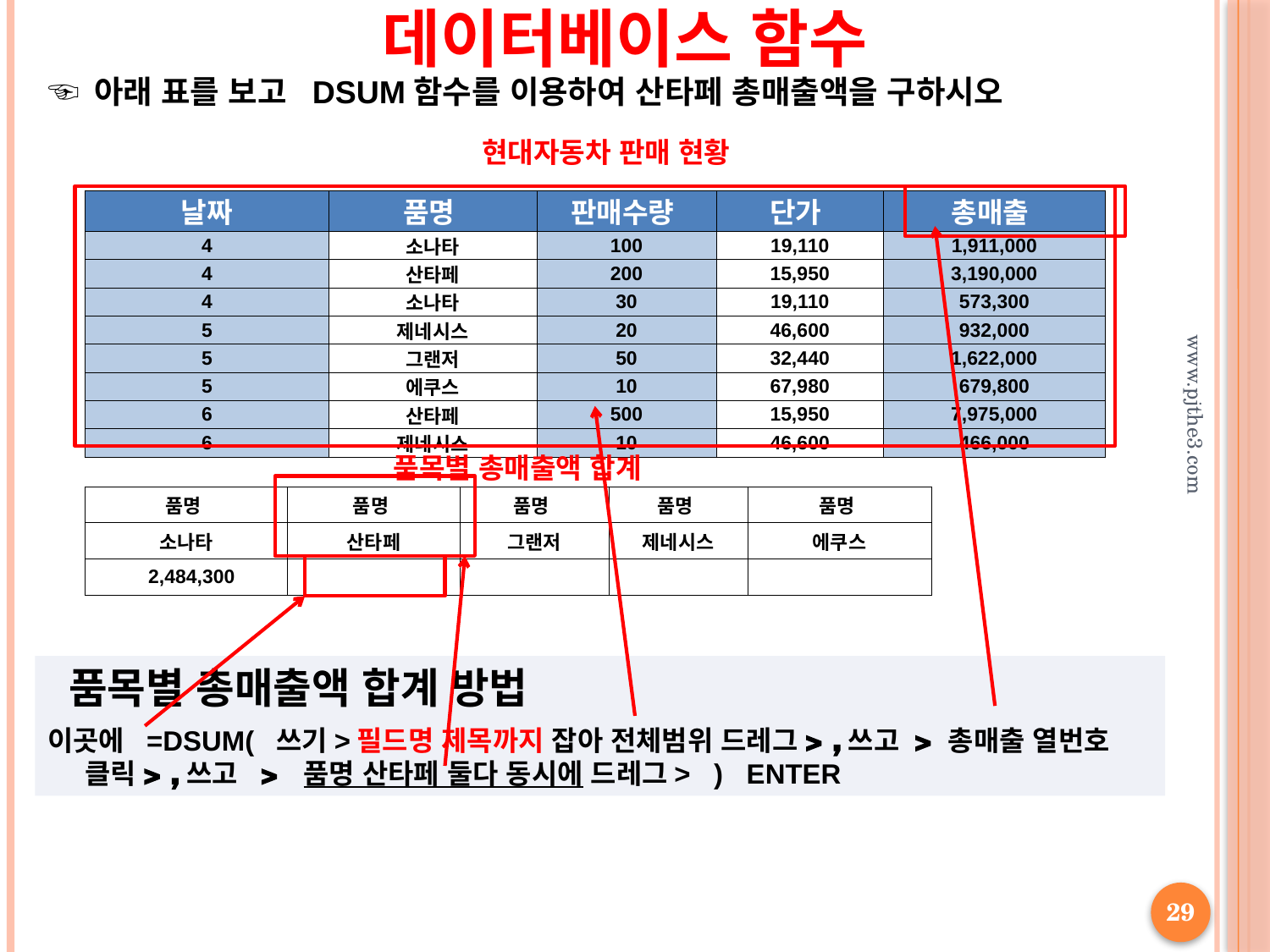

데이터베이스 함수
☜ 아래 표를 보고  DSUM함수를 이용하여 산타페 총매출액을 구하시오
|  | 현대자동차 판매 현황 |  |  |  |
| --- | --- | --- | --- | --- |
|  |  |  |  |  |
| 날짜 | 품명 | 판매수량 | 단가 | 총매출 |
| 4 | 소나타 | 100 | 19,110 | 1,911,000 |
| 4 | 산타페 | 200 | 15,950 | 3,190,000 |
| 4 | 소나타 | 30 | 19,110 | 573,300 |
| 5 | 제네시스 | 20 | 46,600 | 932,000 |
| 5 | 그랜저 | 50 | 32,440 | 1,622,000 |
| 5 | 에쿠스 | 10 | 67,980 | 679,800 |
| 6 | 산타페 | 500 | 15,950 | 7,975,000 |
| 6 | 제네시스 | 10 | 46,600 | 466,000 |

|  | 품목별 총매출액 합계 |  |  |  |
| --- | --- | --- | --- | --- |
| 품명 | 품명 | 품명 | 품명 | 품명 |
| 소나타 | 산타페 | 그랜저 | 제네시스 | 에쿠스 |
| 2,484,300 |  |  |  |  |

www.pjthe3.com

 품목별 총매출액 합계 방법
이곳에  =DSUM(  쓰기>필드명 제목까지 잡아 전체범위 드레그> ,쓰고 > 총매출 열번호 클릭> ,쓰고  >  품명 산타페 둘다 동시에 드레그>   )   ENTER

29